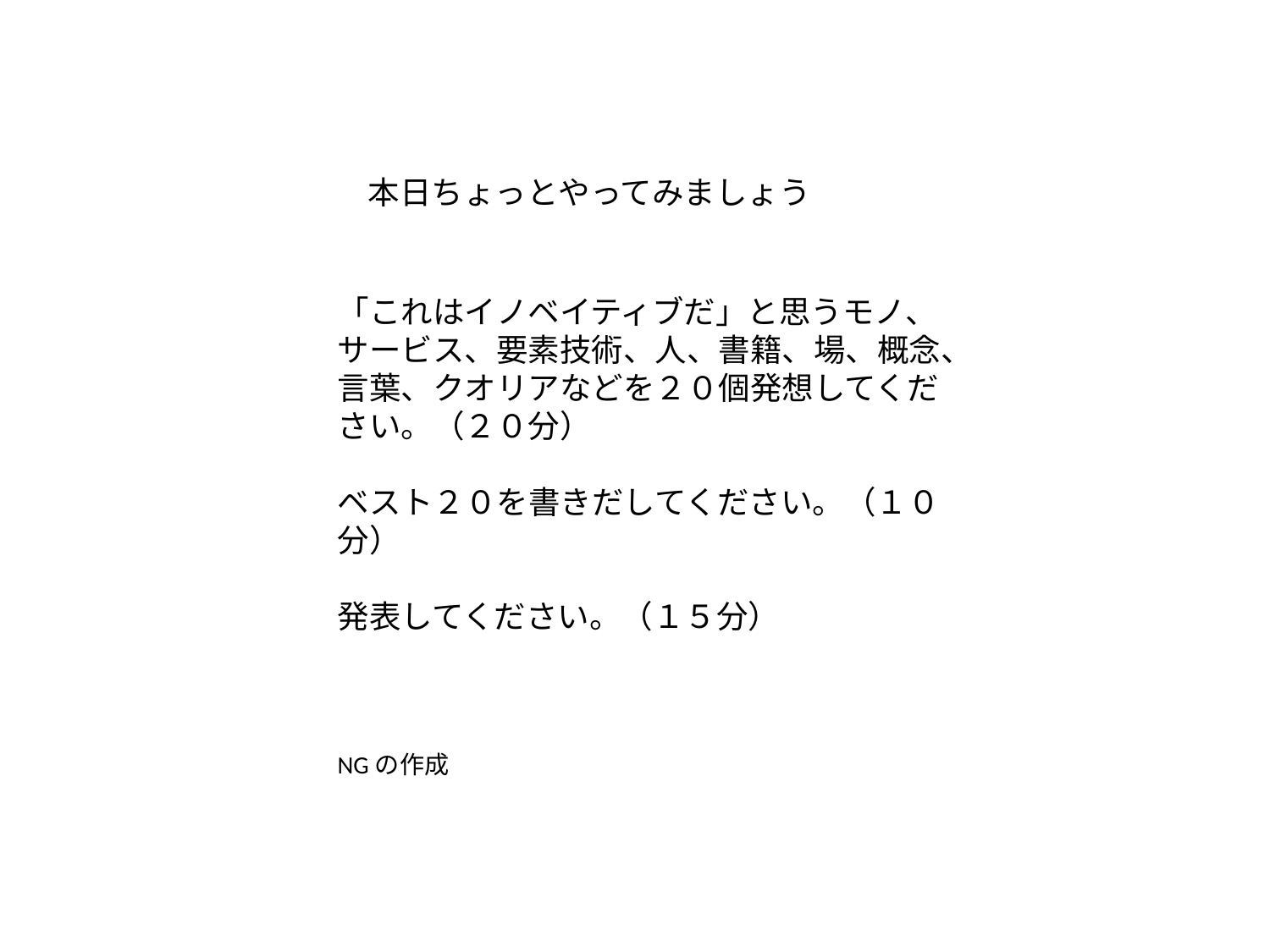

本日ちょっとやってみましょう
「これはイノベイティブだ」と思うモノ、サービス、要素技術、人、書籍、場、概念、言葉、クオリアなどを２０個発想してください。（２０分）

ベスト２０を書きだしてください。（１０分）

発表してください。（１５分）

NGの作成